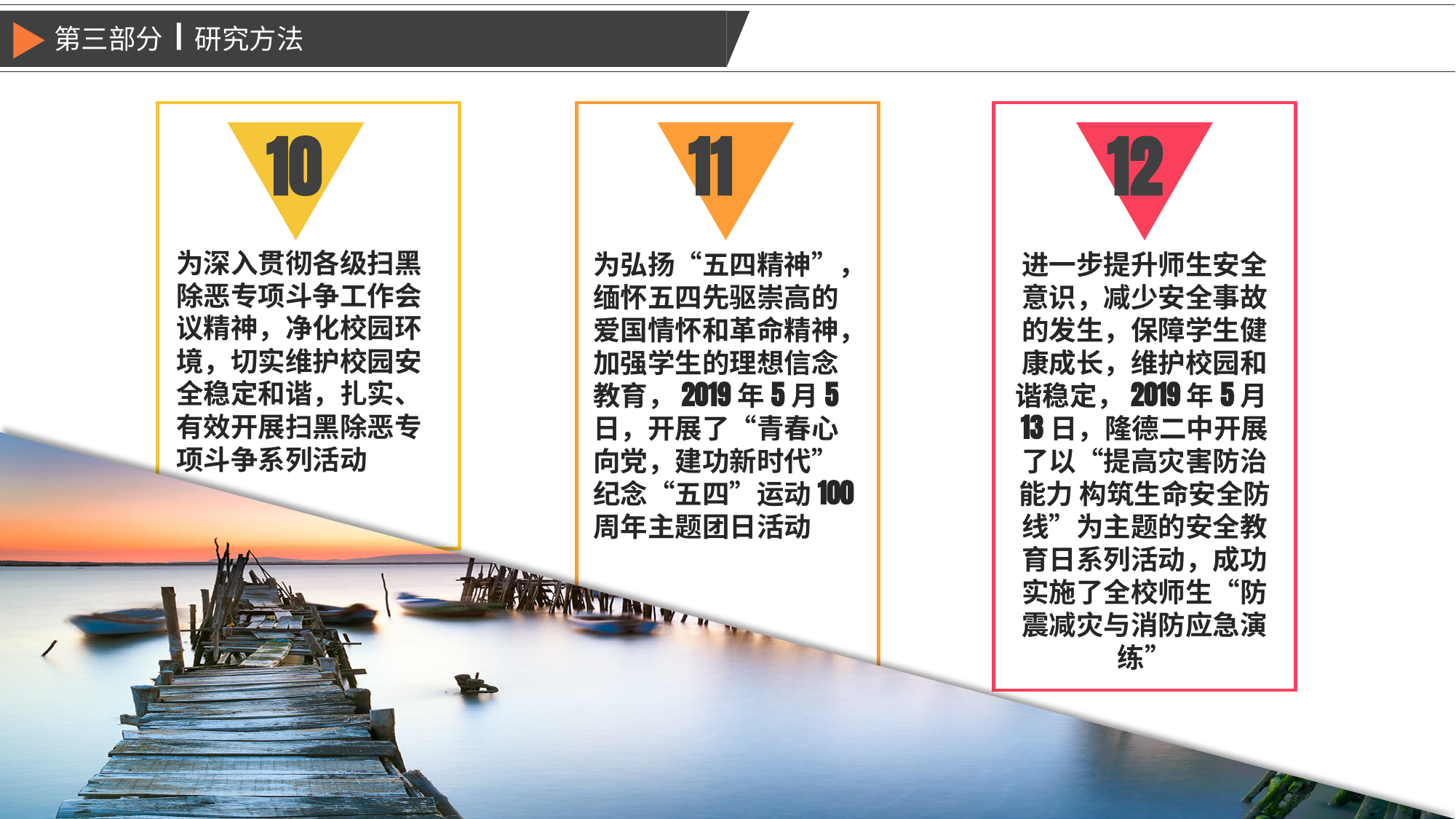

第三部分 | 研究方法

10
11
12

为深入贯彻各级扫黑除恶专项斗争工作会议精神，净化校园环境，切实维护校园安全稳定和谐，扎实、有效开展扫黑除恶专项斗争系列活动
为弘扬“五四精神”，缅怀五四先驱崇高的爱国情怀和革命精神，加强学生的理想信念教育，2019年5月5日，开展了“青春心向党，建功新时代”纪念“五四”运动100周年主题团日活动
进一步提升师生安全意识，减少安全事故的发生，保障学生健康成长，维护校园和谐稳定，2019年5月13日，隆德二中开展了以“提高灾害防治能力 构筑生命安全防线”为主题的安全教育日系列活动，成功实施了全校师生“防震减灾与消防应急演练”